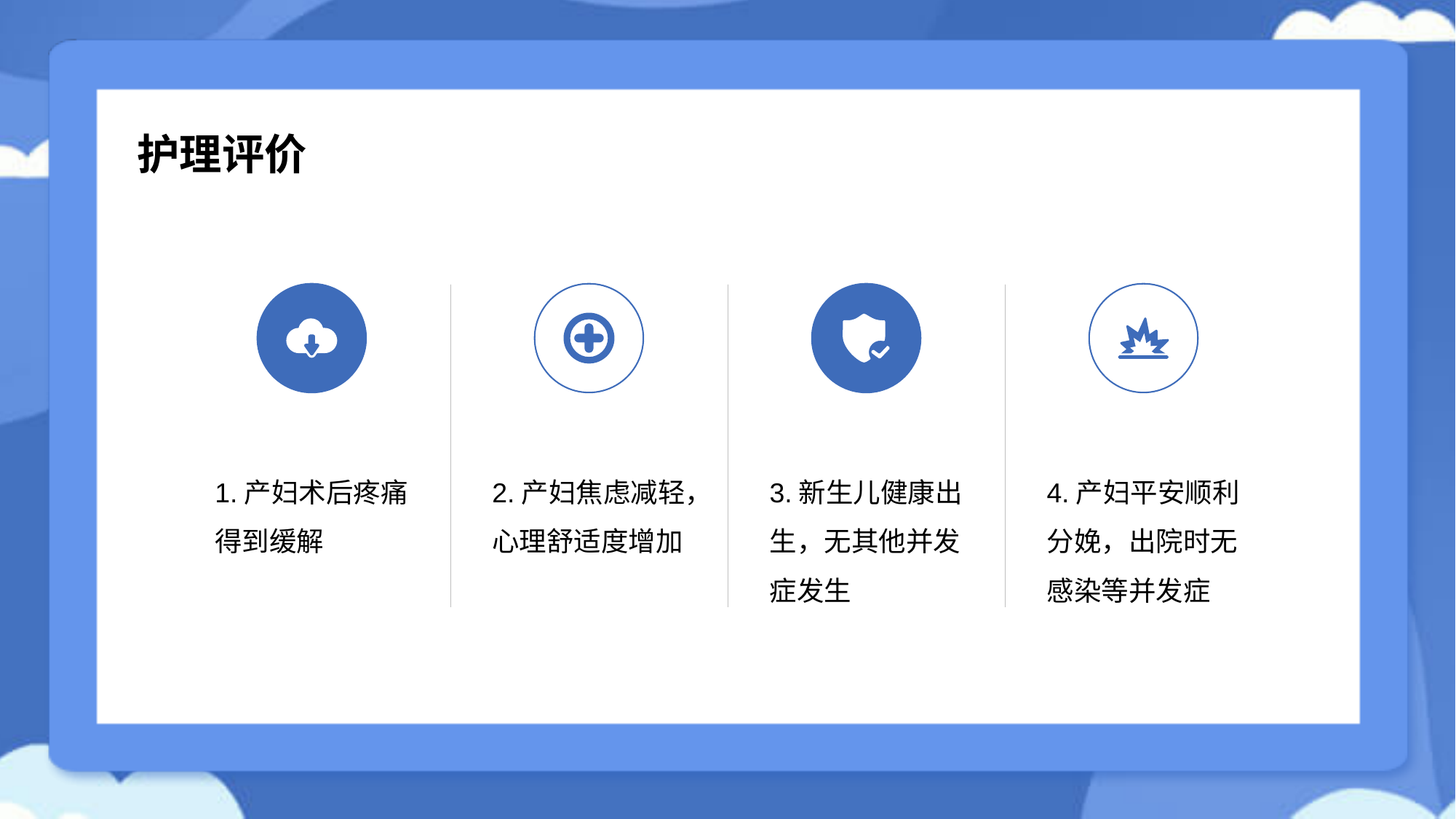

护理评价

1.产妇术后疼痛得到缓解

2.产妇焦虑减轻，心理舒适度增加

3.新生儿健康出生，无其他并发症发生

4.产妇平安顺利分娩，出院时无感染等并发症